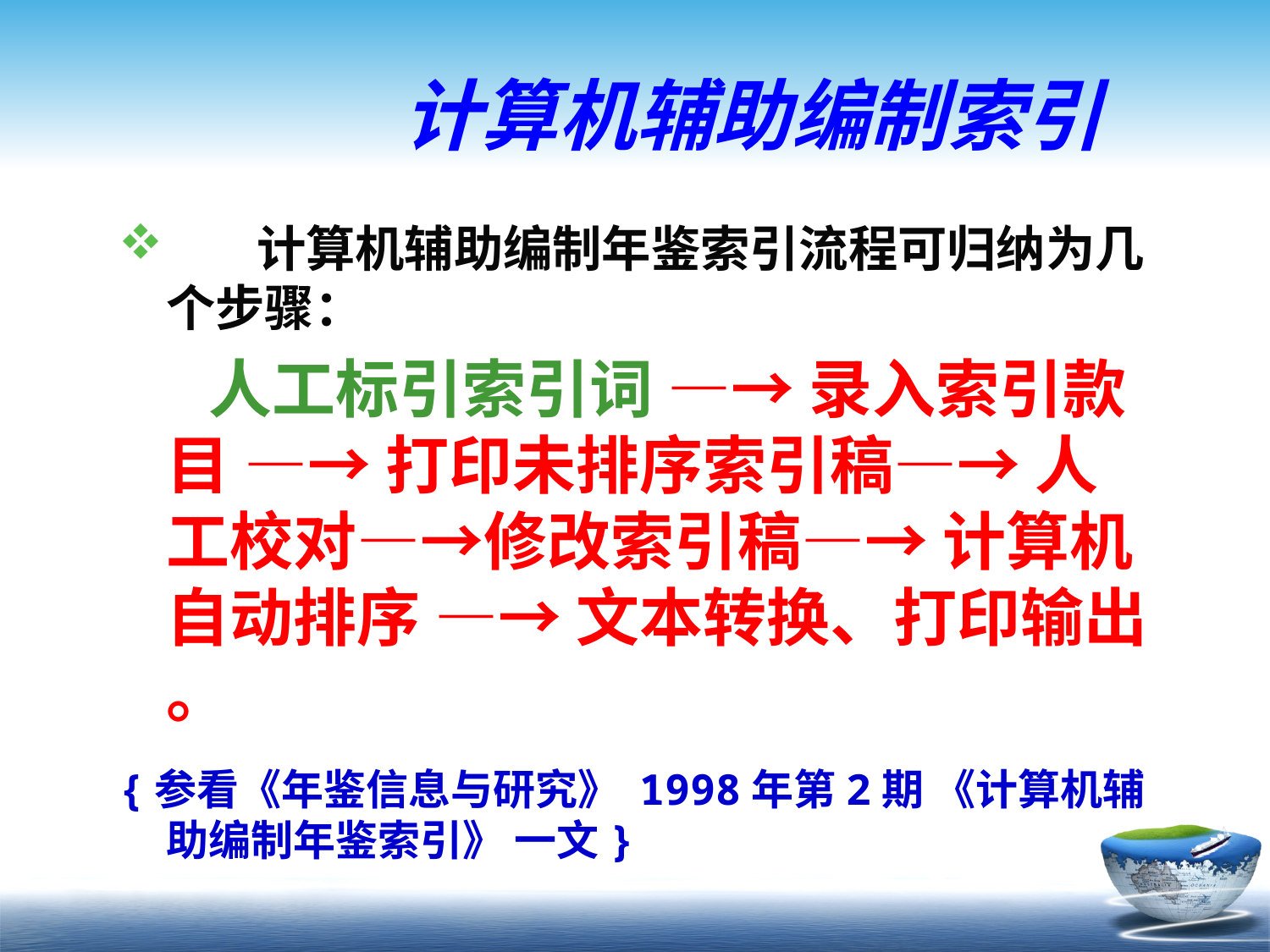

# 计算机辅助编制索引
       计算机辅助编制年鉴索引流程可归纳为几个步骤：
       人工标引索引词 —→ 录入索引款目 —→ 打印未排序索引稿—→ 人工校对—→修改索引稿—→ 计算机自动排序 —→ 文本转换、打印输出 。

{参看《年鉴信息与研究》 1998年第2期 《计算机辅助编制年鉴索引》 一文}